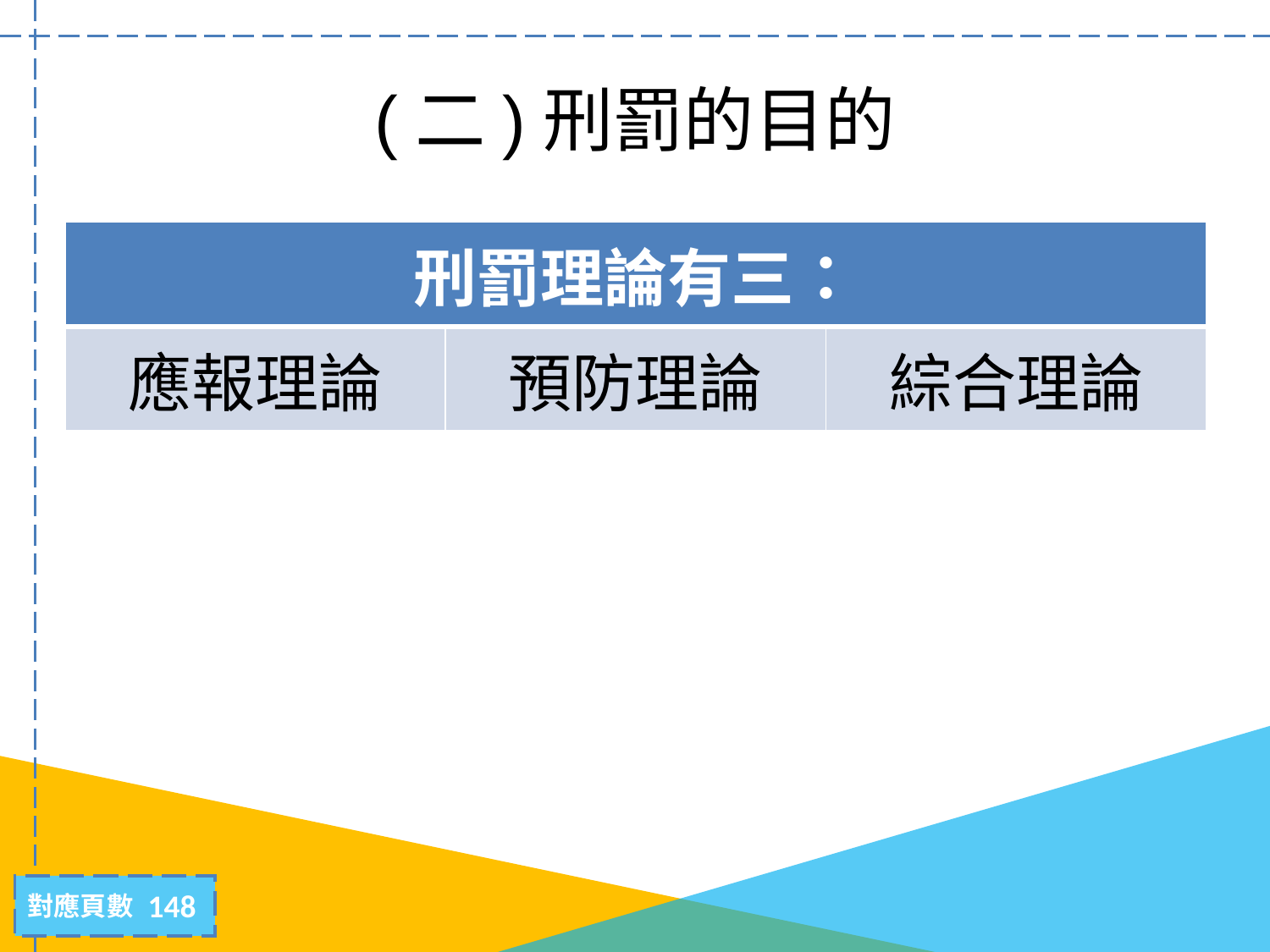

# (二)刑罰的目的
| 刑罰理論有三： |  |  |
| --- | --- | --- |
| 應報理論 | 預防理論 | 綜合理論 |
148